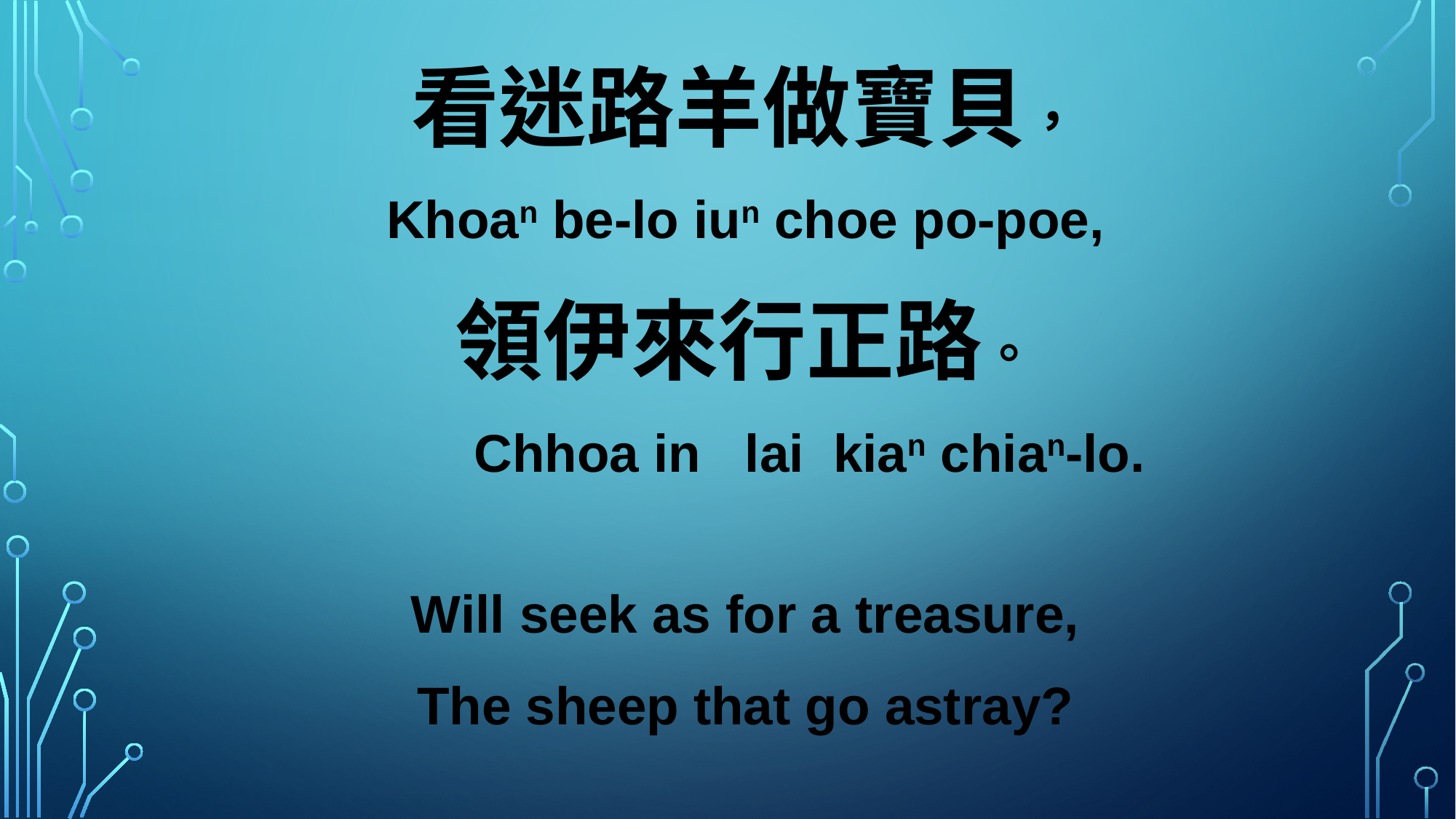

看迷路羊做寶貝，
Khoan be-lo iun choe po-poe,
領伊來行正路。
                   Chhoa in   lai  kian chian-lo.

Will seek as for a treasure,
The sheep that go astray?